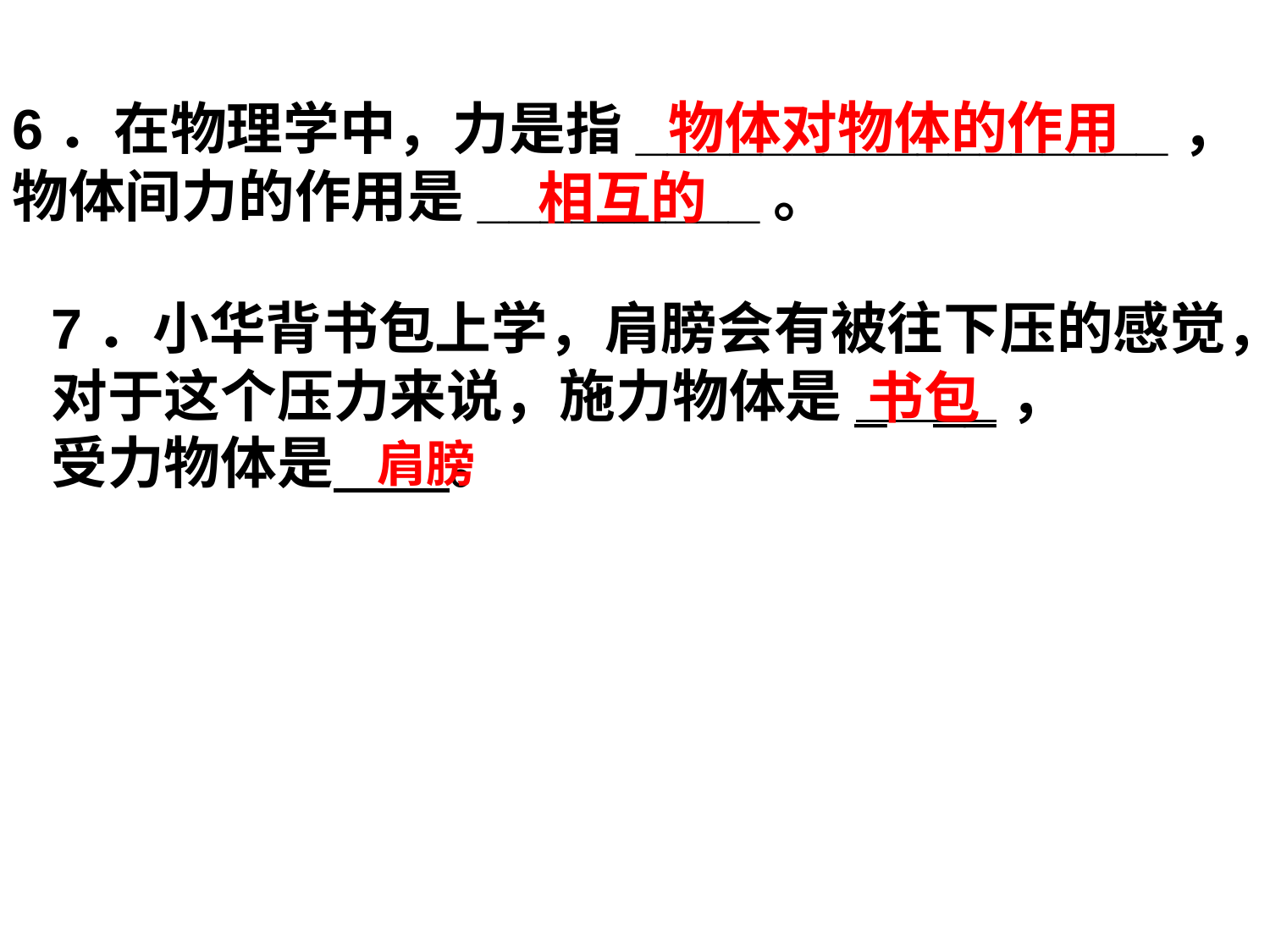

物体对物体的作用
6．在物理学中，力是指_________________，
物体间力的作用是_________。
相互的
7．小华背书包上学，肩膀会有被往下压的感觉，
对于这个压力来说，施力物体是_   __，
受力物体是         。
书包
肩膀